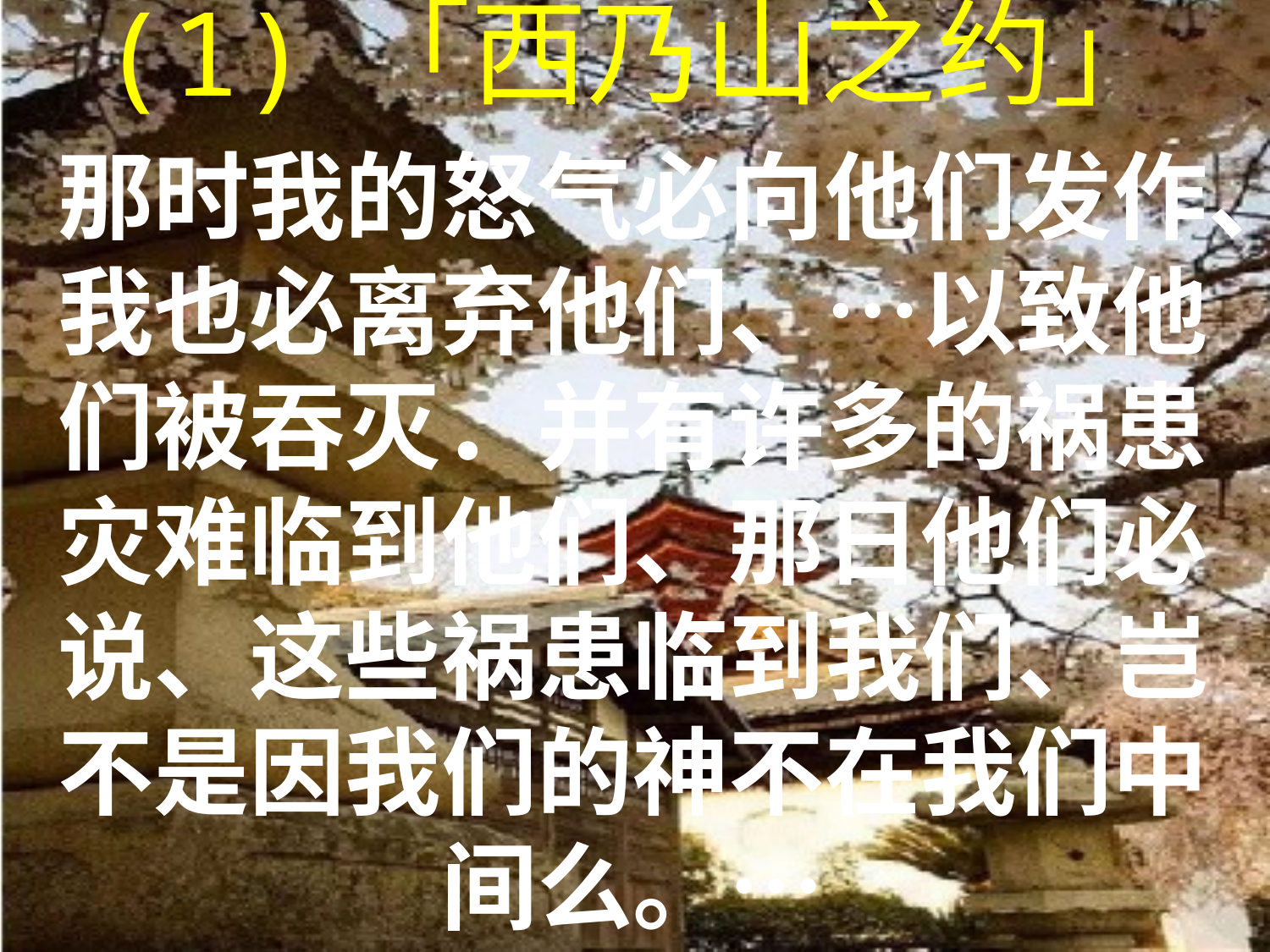

# (1)	「西乃山之约」
那时我的怒气必向他们发作、我也必离弃他们、…以致他们被吞灭．并有许多的祸患灾难临到他们、那日他们必说、这些祸患临到我们、岂不是因我们的神不在我们中间么。…